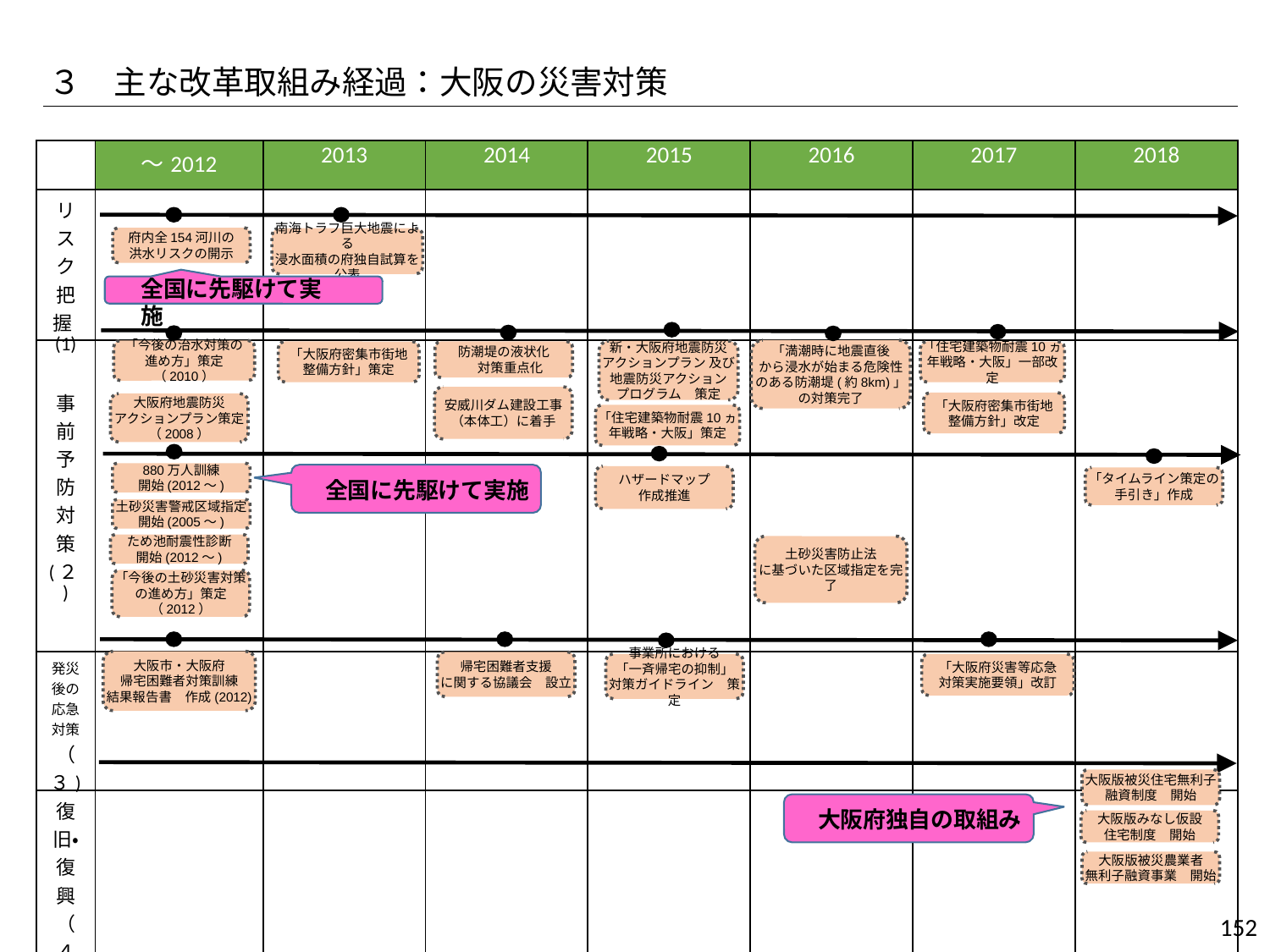

３　主な改革取組み経過：大阪の災害対策
|  | ～2012 | 2013 | 2014 | 2015 | 2016 | 2017 | 2018 |
| --- | --- | --- | --- | --- | --- | --- | --- |
| リスク把握(1) |  |  |  |  |  |  |  |
| 事前予防対策 (２) |  |  |  |  |  |  |  |
| 発災後の応急対策 （３) |  |  |  |  |  |  |  |
| 復旧・復興 （４） |  |  |  |  |  |  |  |

府内全154河川の
洪水リスクの開示
南海トラフ巨大地震による
浸水面積の府独自試算を公表
全国に先駆けて実施

「満潮時に地震直後
から浸水が始まる危険性のある防潮堤(約8km)」の対策完了
「今後の治水対策の
進め方」策定（2010）
新・大阪府地震防災
アクションプラン 及び
地震防災アクション
プログラム　策定
「大阪府密集市街地
整備方針」策定
「住宅建築物耐震10ヵ年戦略・大阪」一部改定
防潮堤の液状化
　対策重点化
安威川ダム建設工事
（本体工）に着手
「大阪府密集市街地
整備方針」改定
大阪府地震防災
アクションプラン策定（2008）
「住宅建築物耐震10ヵ年戦略・大阪」策定

880万人訓練
開始(2012～)

全国に先駆けて実施
ハザードマップ
作成推進
「タイムライン策定の
手引き」作成
土砂災害警戒区域指定
開始(2005～)
ため池耐震性診断
開始(2012～)
土砂災害防止法
に基づいた区域指定を完了
「今後の土砂災害対策の進め方」策定（2012）

大阪市・大阪府
帰宅困難者対策訓練
結果報告書　作成(2012)
帰宅困難者支援
に関する協議会　設立
事業所における
「一斉帰宅の抑制」
対策ガイドライン　策定
「大阪府災害等応急
対策実施要領」改訂
大阪版被災住宅無利子
融資制度　開始

大阪府独自の取組み
大阪版みなし仮設
住宅制度　開始
大阪版被災農業者
無利子融資事業　開始
152